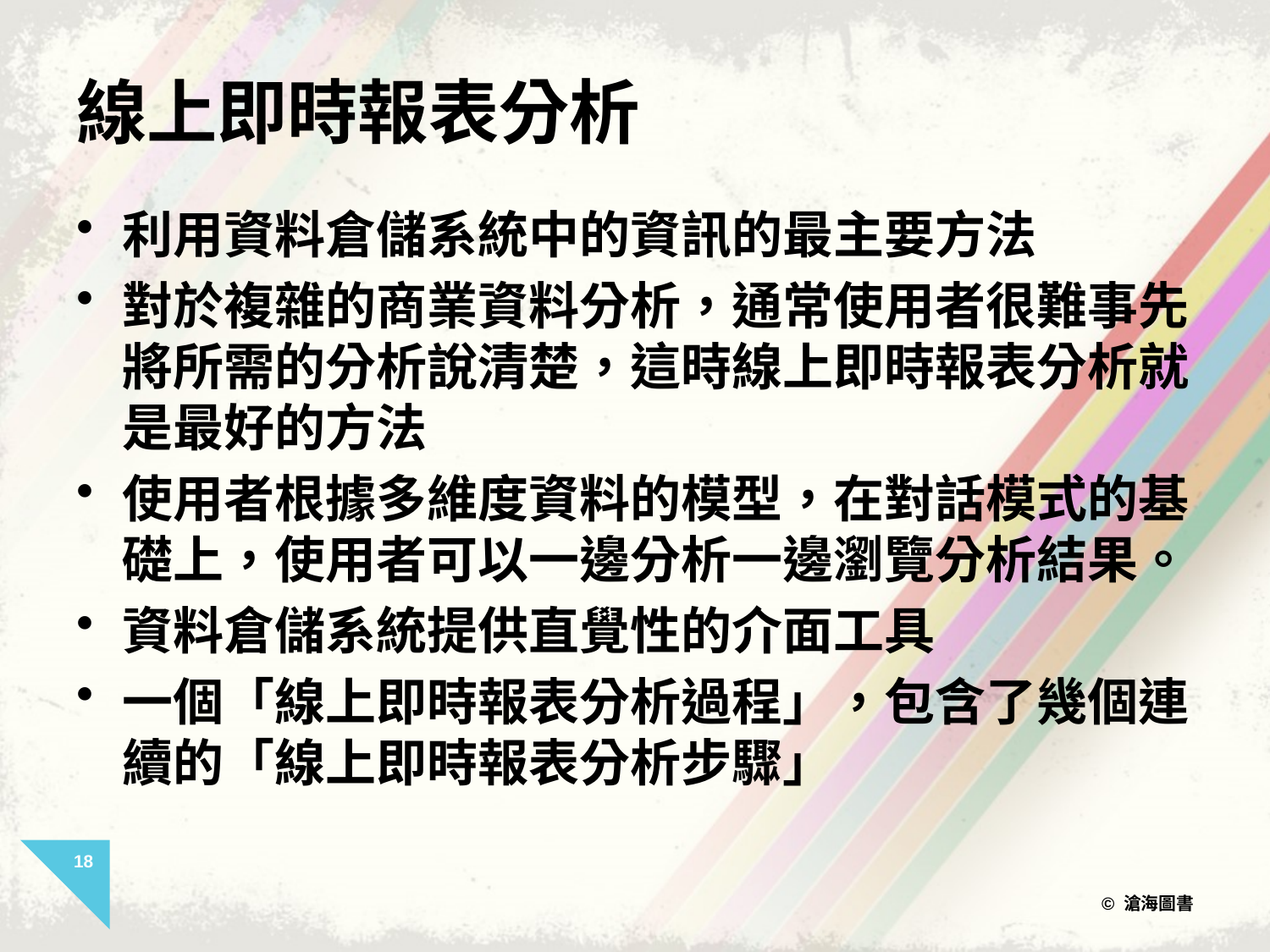

# 線上即時報表分析
利用資料倉儲系統中的資訊的最主要方法
對於複雜的商業資料分析，通常使用者很難事先將所需的分析說清楚，這時線上即時報表分析就是最好的方法
使用者根據多維度資料的模型，在對話模式的基礎上，使用者可以一邊分析一邊瀏覽分析結果。
資料倉儲系統提供直覺性的介面工具
一個「線上即時報表分析過程」，包含了幾個連續的「線上即時報表分析步驟」
18
© 滄海圖書